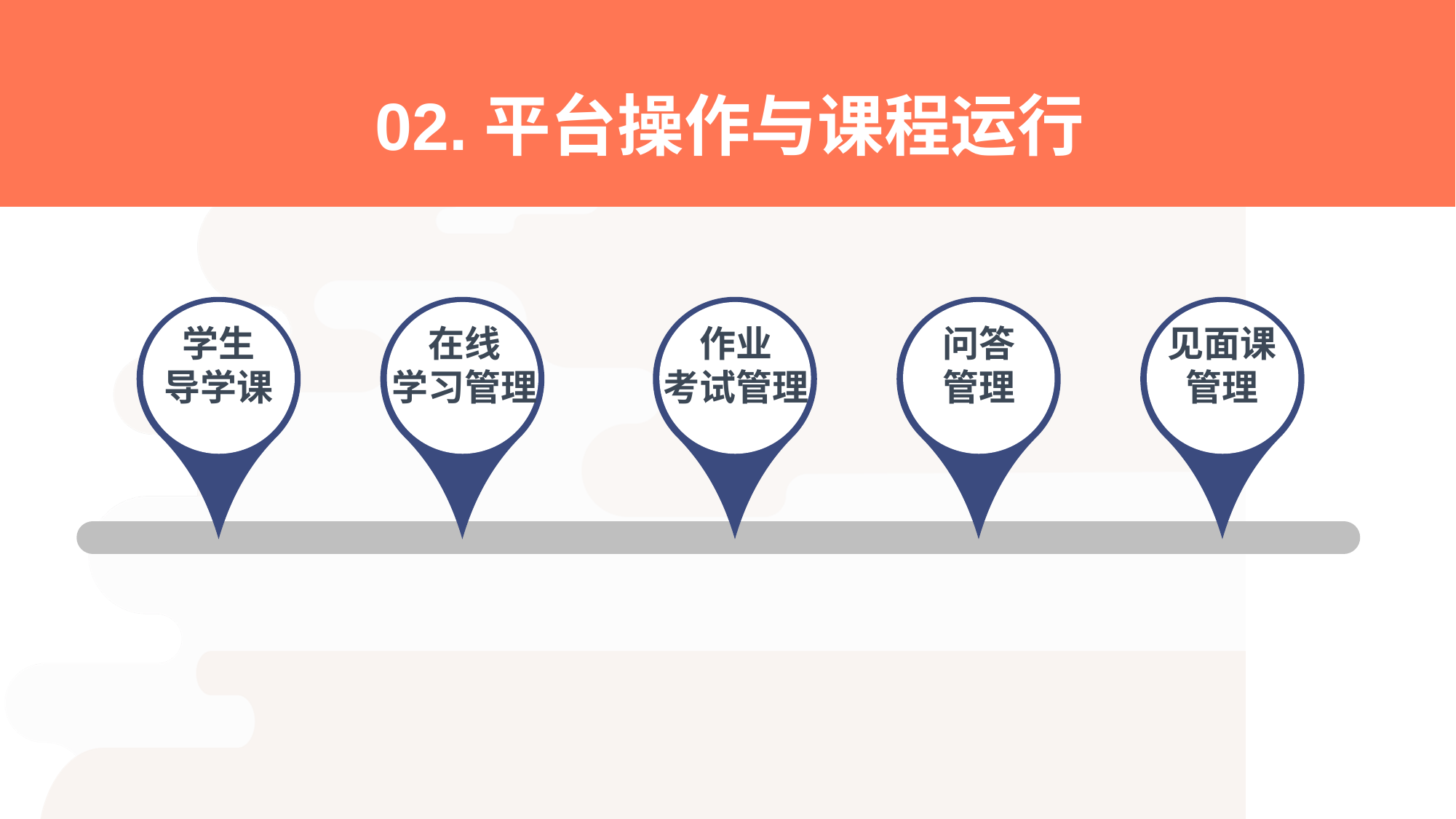

02.平台操作与课程运行

学生
导学课
在线
学习管理
作业
考试管理
问答
管理
见面课
管理